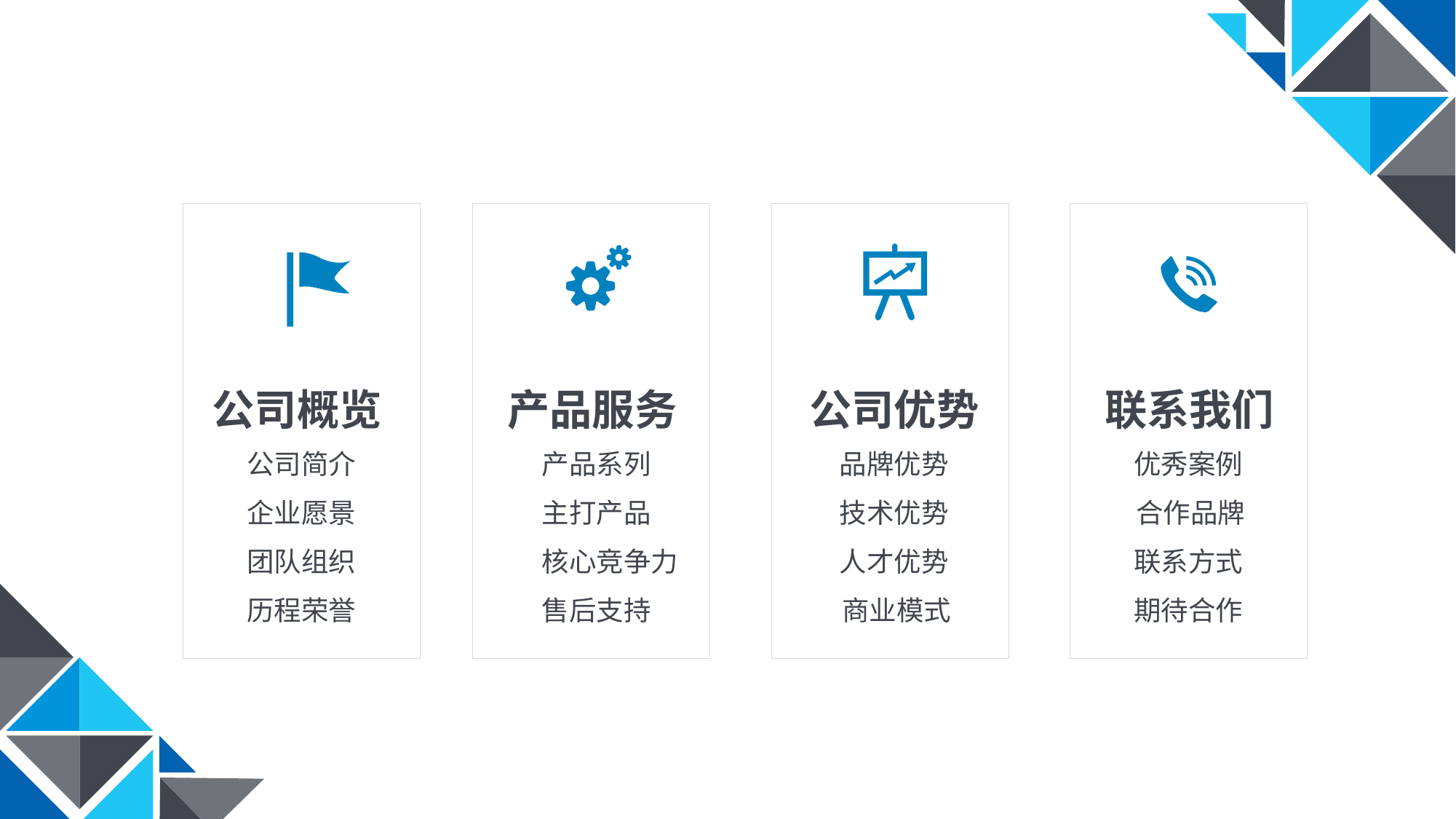

公司概览
公司简介
企业愿景
团队组织
历程荣誉

产品服务
产品系列
主打产品
核心竞争力
售后支持

公司优势
品牌优势
技术优势
人才优势
商业模式

联系我们
优秀案例
合作品牌
联系方式
期待合作